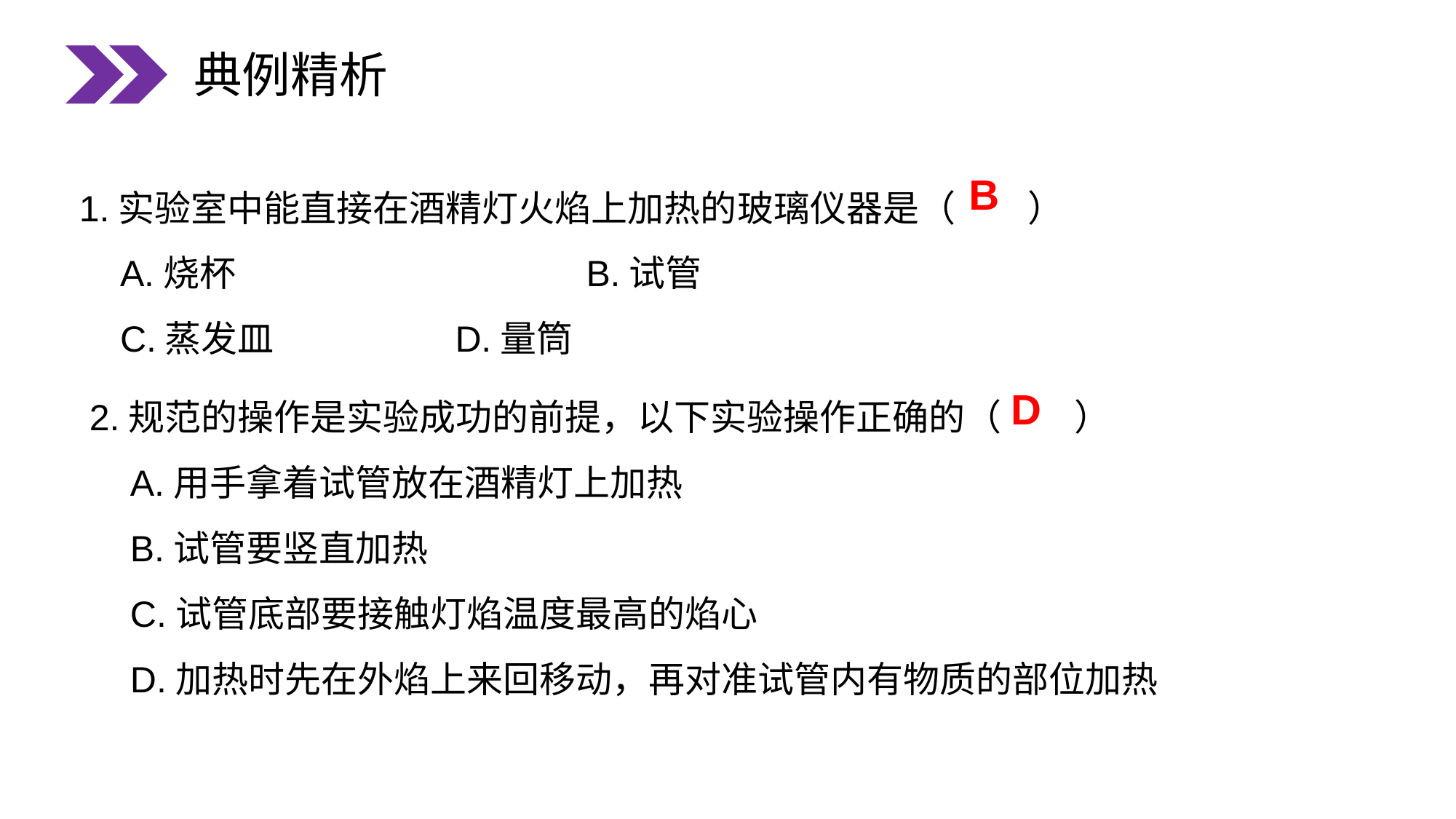

典例精析
1.实验室中能直接在酒精灯火焰上加热的玻璃仪器是（　　）
    A.烧杯	                         B.试管
    C.蒸发皿	         D.量筒
B
2.规范的操作是实验成功的前提，以下实验操作正确的（　　）
    A.用手拿着试管放在酒精灯上加热
    B.试管要竖直加热
    C.试管底部要接触灯焰温度最高的焰心
    D.加热时先在外焰上来回移动，再对准试管内有物质的部位加热
D